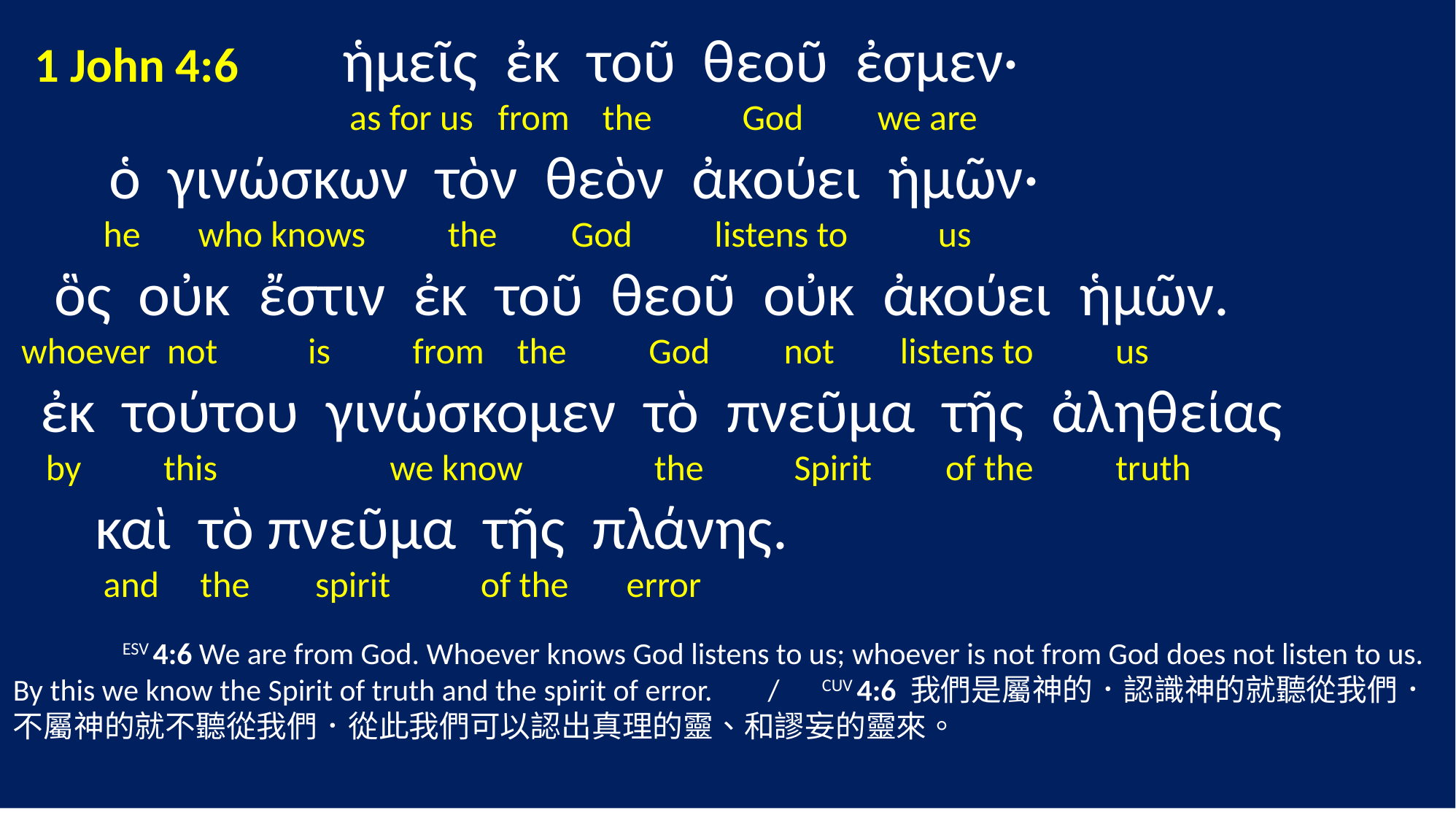

1 John 4:6         ἡμεῖς  ἐκ  τοῦ  θεοῦ  ἐσμεν·
                                         as for us   from    the           God         we are
       ὁ  γινώσκων  τὸν  θεὸν  ἀκούει  ἡμῶν·
           he       who knows          the         God          listens to           us
   ὃς  οὐκ  ἔστιν  ἐκ  τοῦ  θεοῦ  οὐκ  ἀκούει  ἡμῶν.
 whoever  not           is          from    the          God         not        listens to          us
  ἐκ  τούτου  γινώσκομεν  τὸ  πνεῦμα  τῆς  ἀληθείας
    by          this                     we know                the           Spirit         of the          truth
      καὶ  τὸ πνεῦμα  τῆς  πλάνης.
           and     the        spirit           of the       error

	ESV 4:6 We are from God. Whoever knows God listens to us; whoever is not from God does not listen to us. By this we know the Spirit of truth and the spirit of error.        /      CUV 4:6 我們是屬神的．認識神的就聽從我們．不屬神的就不聽從我們．從此我們可以認出真理的靈、和謬妄的靈來。